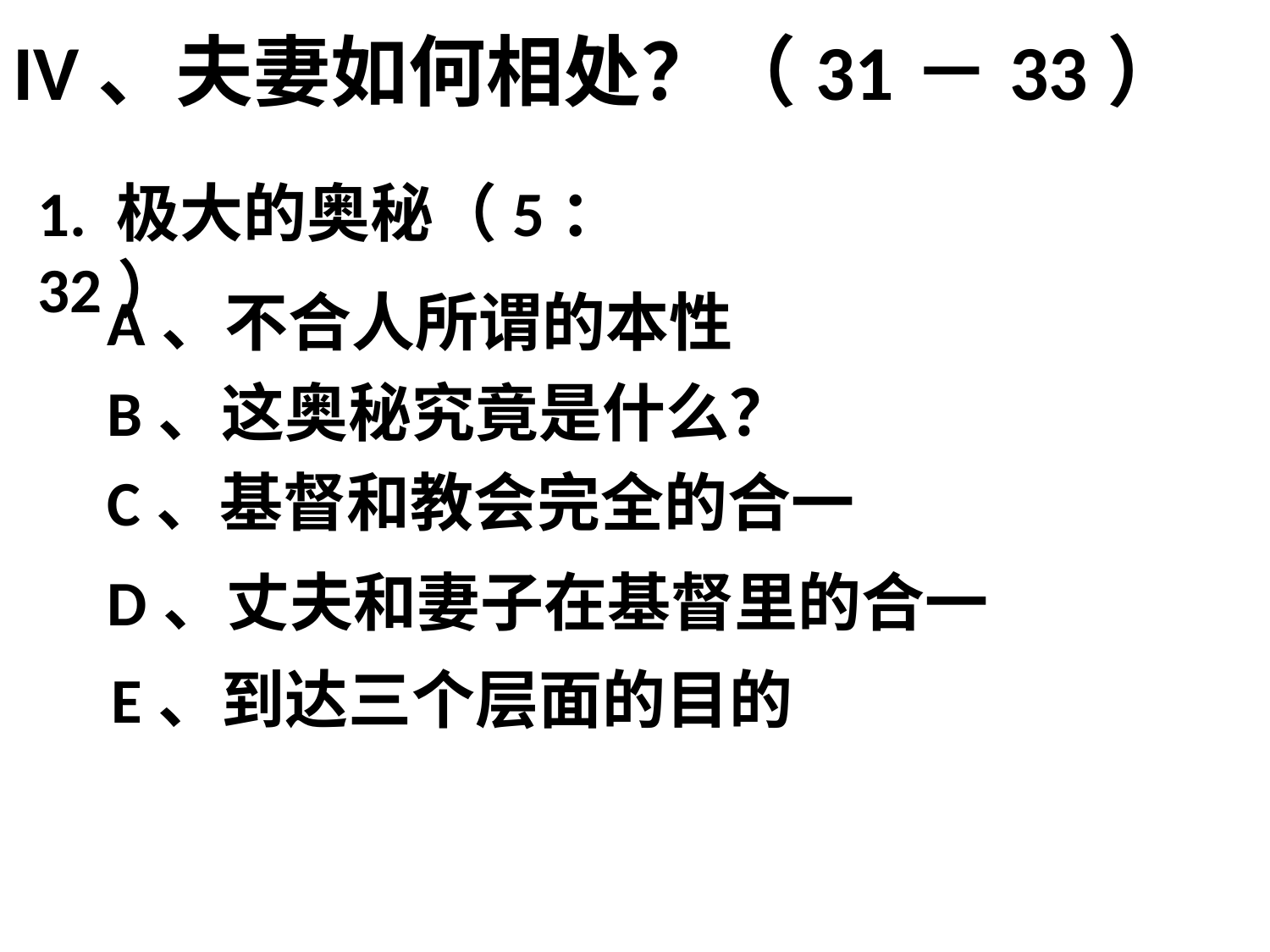

# IV、夫妻如何相处？（31－33）
1. 极大的奥秘（5：32）
A、不合人所谓的本性
B、这奥秘究竟是什么？
C、基督和教会完全的合一
D、丈夫和妻子在基督里的合一
E、到达三个层面的目的